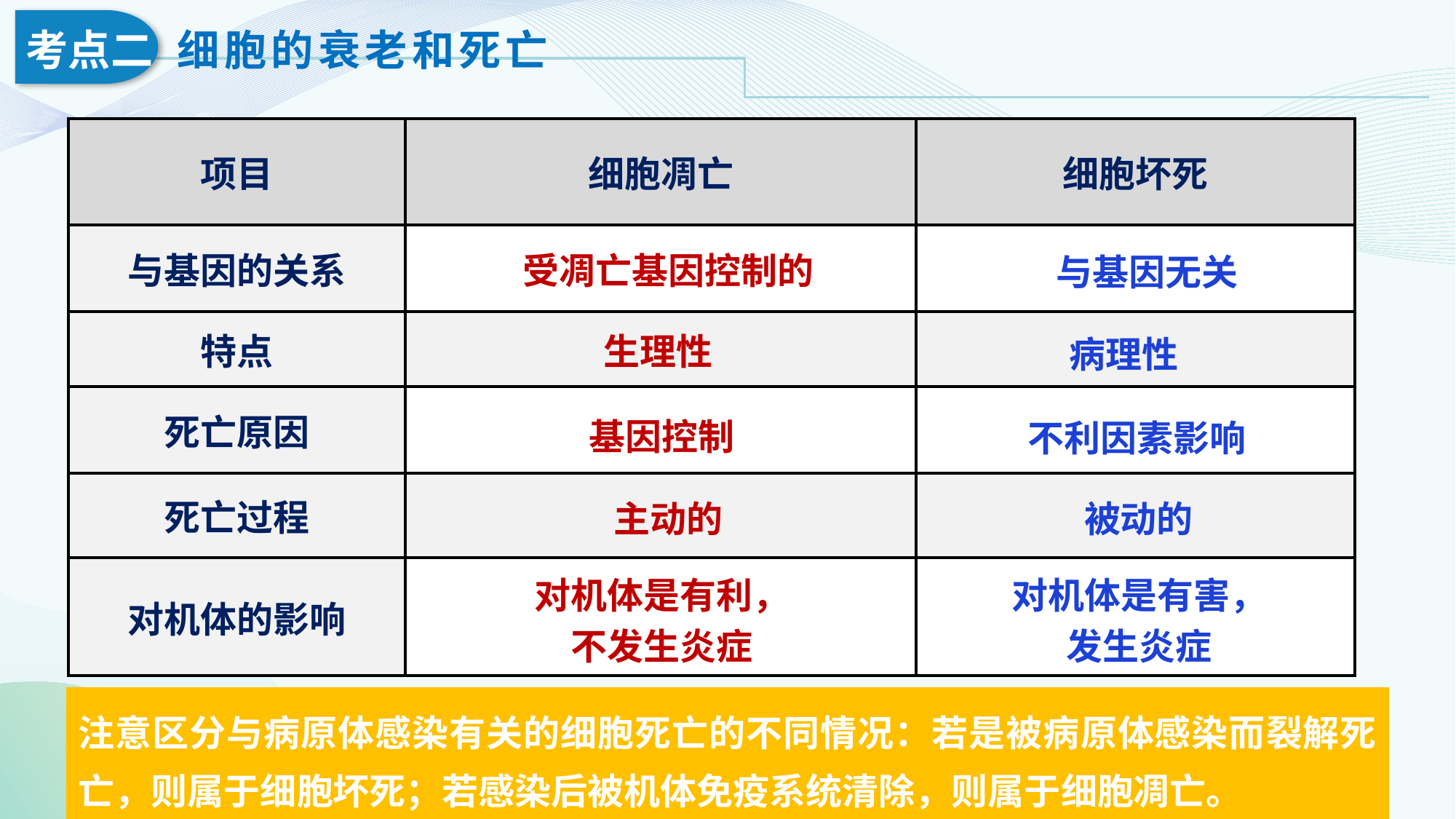

| 项目 | 细胞凋亡 | 细胞坏死 |
| --- | --- | --- |
| 与基因的关系 |  |  |
| 特点 |  |  |
| 死亡原因 |  |  |
| 死亡过程 |  |  |
| 对机体的影响 |  |  |
受凋亡基因控制的
与基因无关
生理性
病理性
基因控制
不利因素影响
主动的
被动的
对机体是有害，
发生炎症
对机体是有利，
不发生炎症
注意区分与病原体感染有关的细胞死亡的不同情况：若是被病原体感染而裂解死亡，则属于细胞坏死；若感染后被机体免疫系统清除，则属于细胞凋亡。